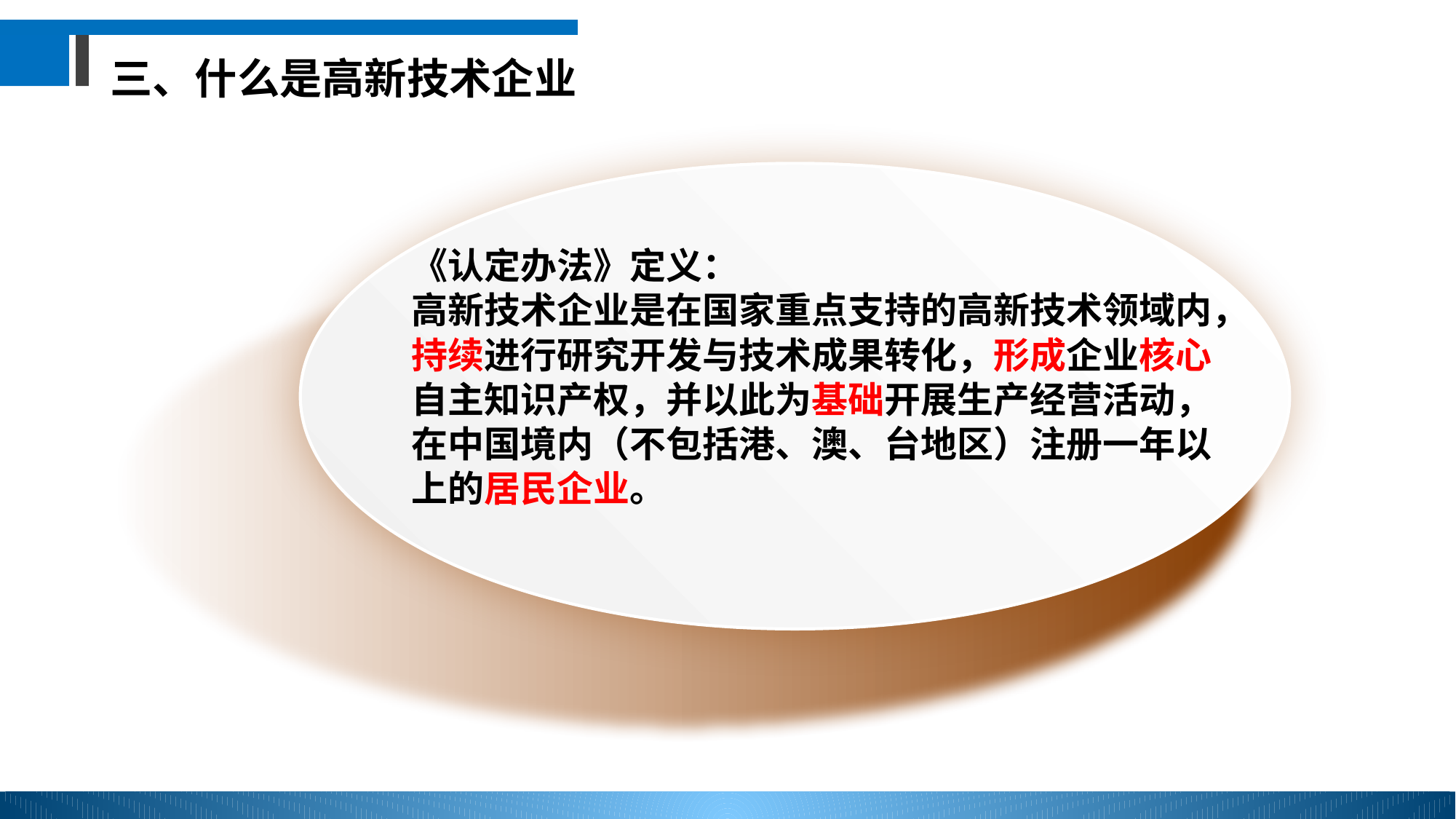

三、什么是高新技术企业

《认定办法》定义：
高新技术企业是在国家重点支持的高新技术领域内，持续进行研究开发与技术成果转化，形成企业核心自主知识产权，并以此为基础开展生产经营活动，在中国境内（不包括港、澳、台地区）注册一年以上的居民企业。